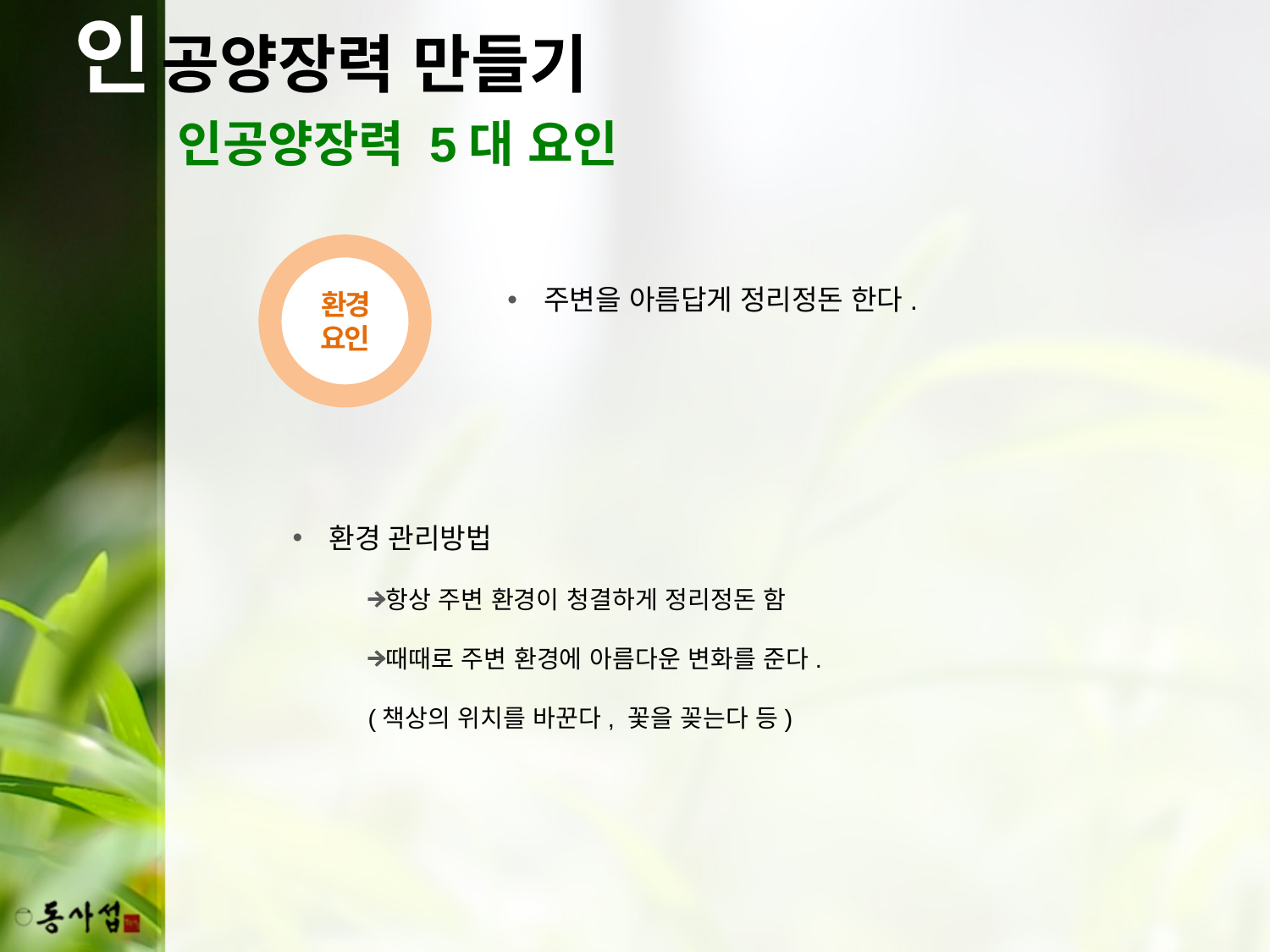

인
공양장력 만들기
인공양장력 5대 요인
환경 요인
주변을 아름답게 정리정돈 한다.
환경 관리방법
항상 주변 환경이 청결하게 정리정돈 함
때때로 주변 환경에 아름다운 변화를 준다.
(책상의 위치를 바꾼다, 꽃을 꽂는다 등)